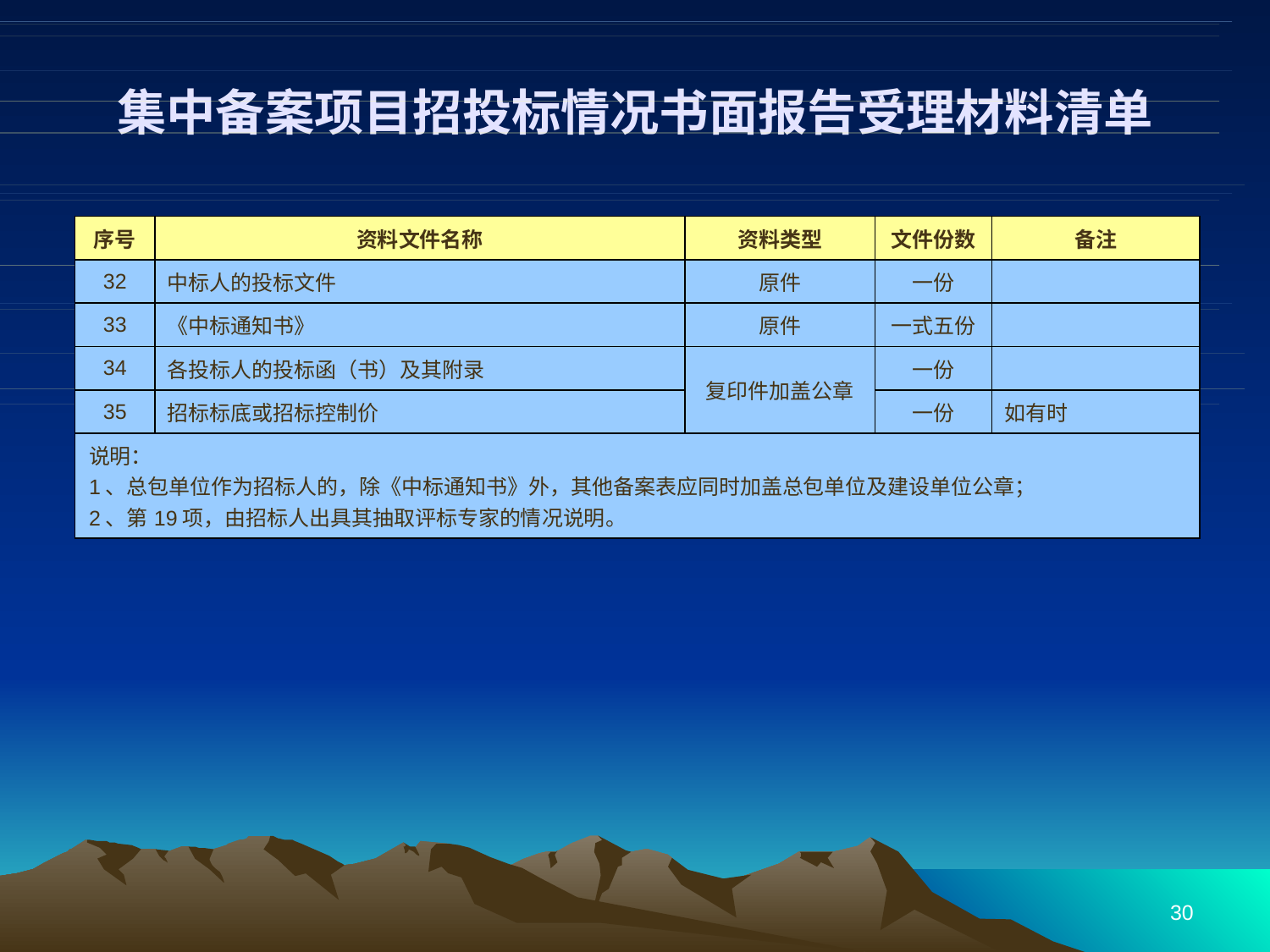

# 集中备案项目招投标情况书面报告受理材料清单

| 序号 | 资料文件名称 | 资料类型 | 文件份数 | 备注 |
| --- | --- | --- | --- | --- |
| 32 | 中标人的投标文件 | 原件 | 一份 |  |
| 33 | 《中标通知书》 | 原件 | 一式五份 |  |
| 34 | 各投标人的投标函（书）及其附录 | 复印件加盖公章 | 一份 |  |
| 35 | 招标标底或招标控制价 |  | 一份 | 如有时 |
| 说明： 1、总包单位作为招标人的，除《中标通知书》外，其他备案表应同时加盖总包单位及建设单位公章； 2、第19项，由招标人出具其抽取评标专家的情况说明。 |  |  |  |  |

30